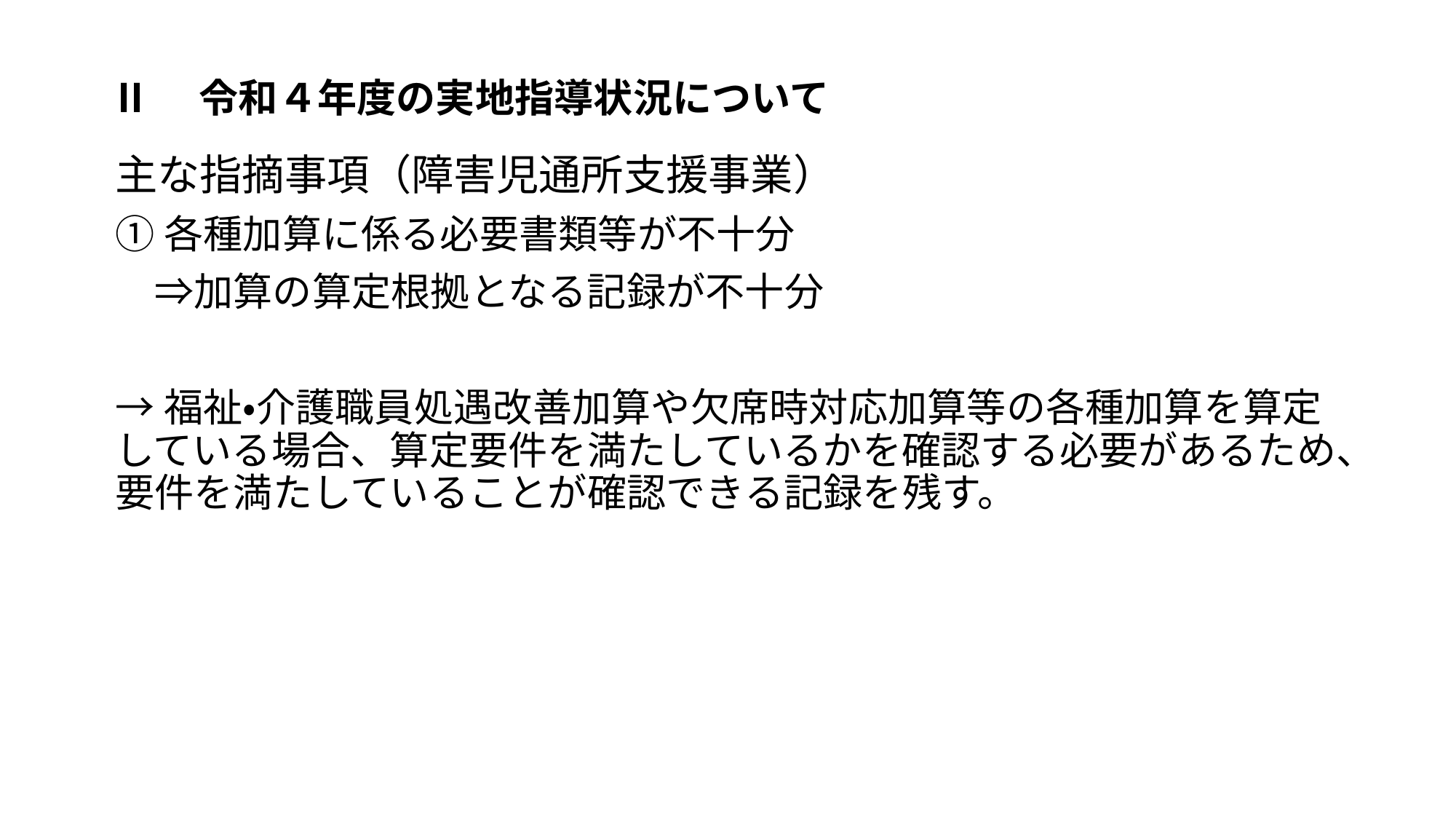

Ⅱ　令和４年度の実地指導状況について
主な指摘事項（障害児通所支援事業）
①各種加算に係る必要書類等が不十分
　⇒加算の算定根拠となる記録が不十分

→福祉・介護職員処遇改善加算や欠席時対応加算等の各種加算を算定している場合、算定要件を満たしているかを確認する必要があるため、要件を満たしていることが確認できる記録を残す。